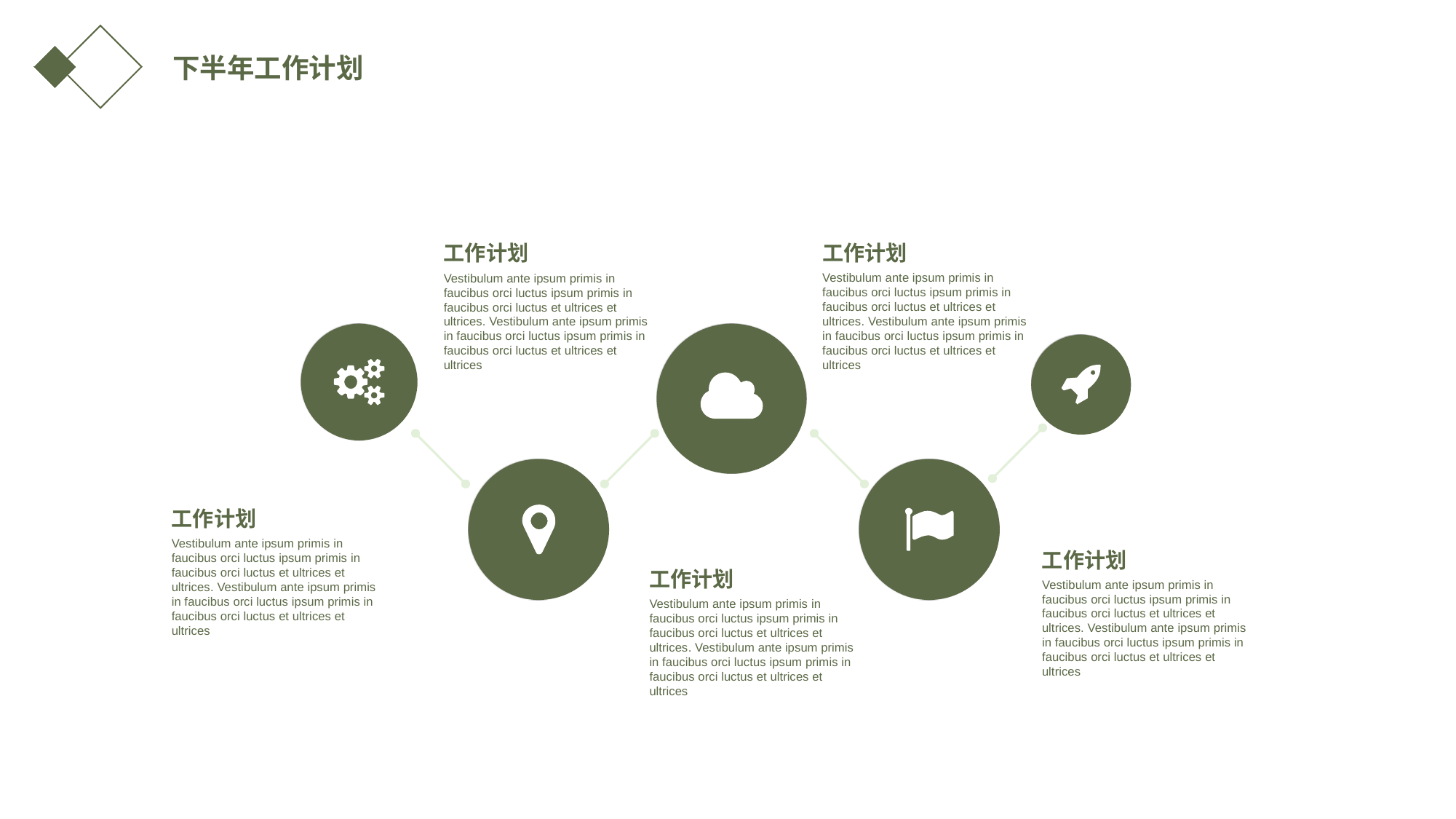

下半年工作计划
工作计划
工作计划
Vestibulum ante ipsum primis in faucibus orci luctus ipsum primis in faucibus orci luctus et ultrices et ultrices. Vestibulum ante ipsum primis in faucibus orci luctus ipsum primis in faucibus orci luctus et ultrices et ultrices
Vestibulum ante ipsum primis in faucibus orci luctus ipsum primis in faucibus orci luctus et ultrices et ultrices. Vestibulum ante ipsum primis in faucibus orci luctus ipsum primis in faucibus orci luctus et ultrices et ultrices

工作计划

Vestibulum ante ipsum primis in faucibus orci luctus ipsum primis in faucibus orci luctus et ultrices et ultrices. Vestibulum ante ipsum primis in faucibus orci luctus ipsum primis in faucibus orci luctus et ultrices et ultrices
工作计划
工作计划
Vestibulum ante ipsum primis in faucibus orci luctus ipsum primis in faucibus orci luctus et ultrices et ultrices. Vestibulum ante ipsum primis in faucibus orci luctus ipsum primis in faucibus orci luctus et ultrices et ultrices
Vestibulum ante ipsum primis in faucibus orci luctus ipsum primis in faucibus orci luctus et ultrices et ultrices. Vestibulum ante ipsum primis in faucibus orci luctus ipsum primis in faucibus orci luctus et ultrices et ultrices